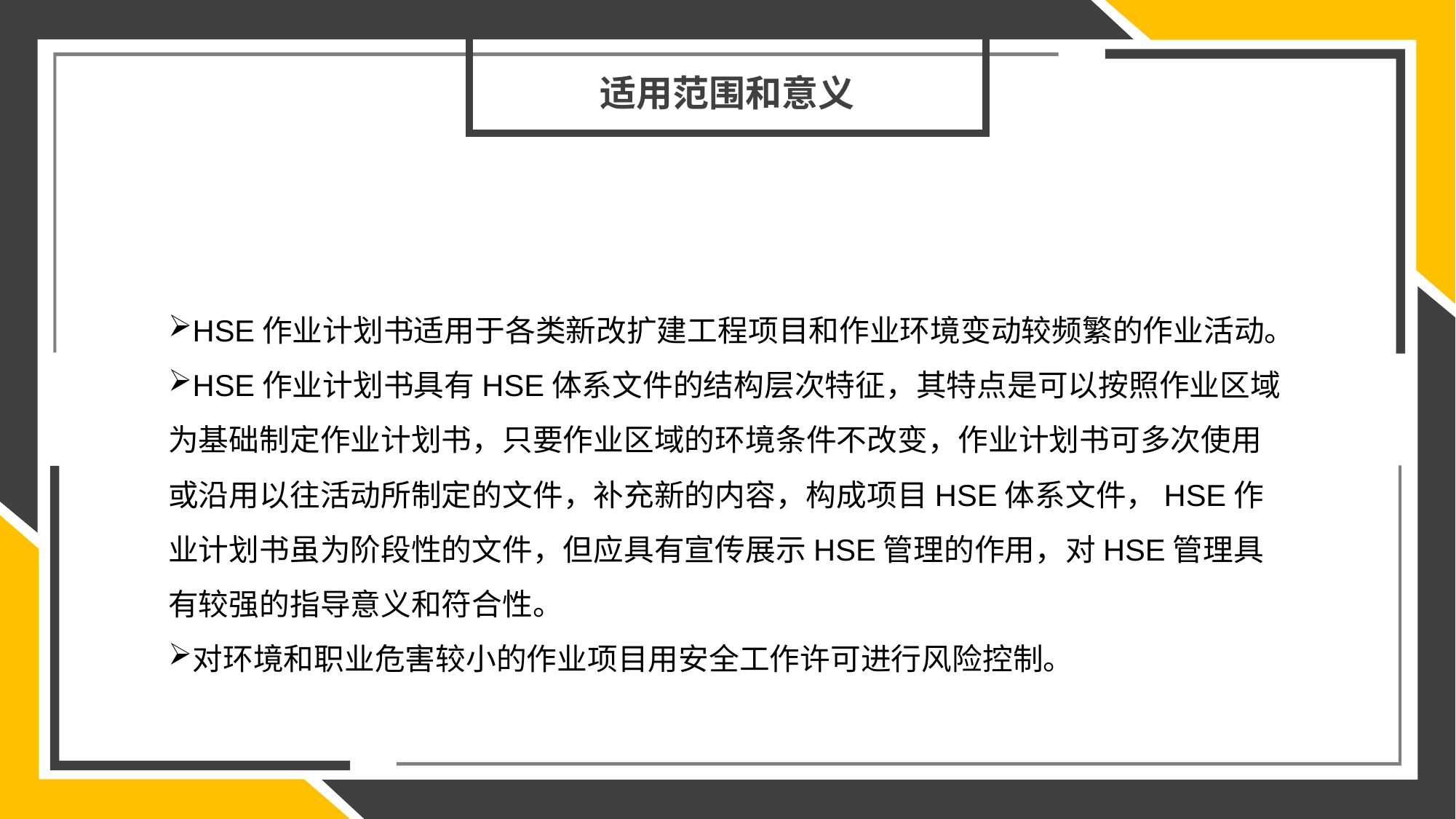

适用范围和意义
HSE作业计划书适用于各类新改扩建工程项目和作业环境变动较频繁的作业活动。
HSE作业计划书具有HSE体系文件的结构层次特征，其特点是可以按照作业区域为基础制定作业计划书，只要作业区域的环境条件不改变，作业计划书可多次使用或沿用以往活动所制定的文件，补充新的内容，构成项目HSE体系文件，HSE作业计划书虽为阶段性的文件，但应具有宣传展示HSE管理的作用，对HSE管理具有较强的指导意义和符合性。
对环境和职业危害较小的作业项目用安全工作许可进行风险控制。